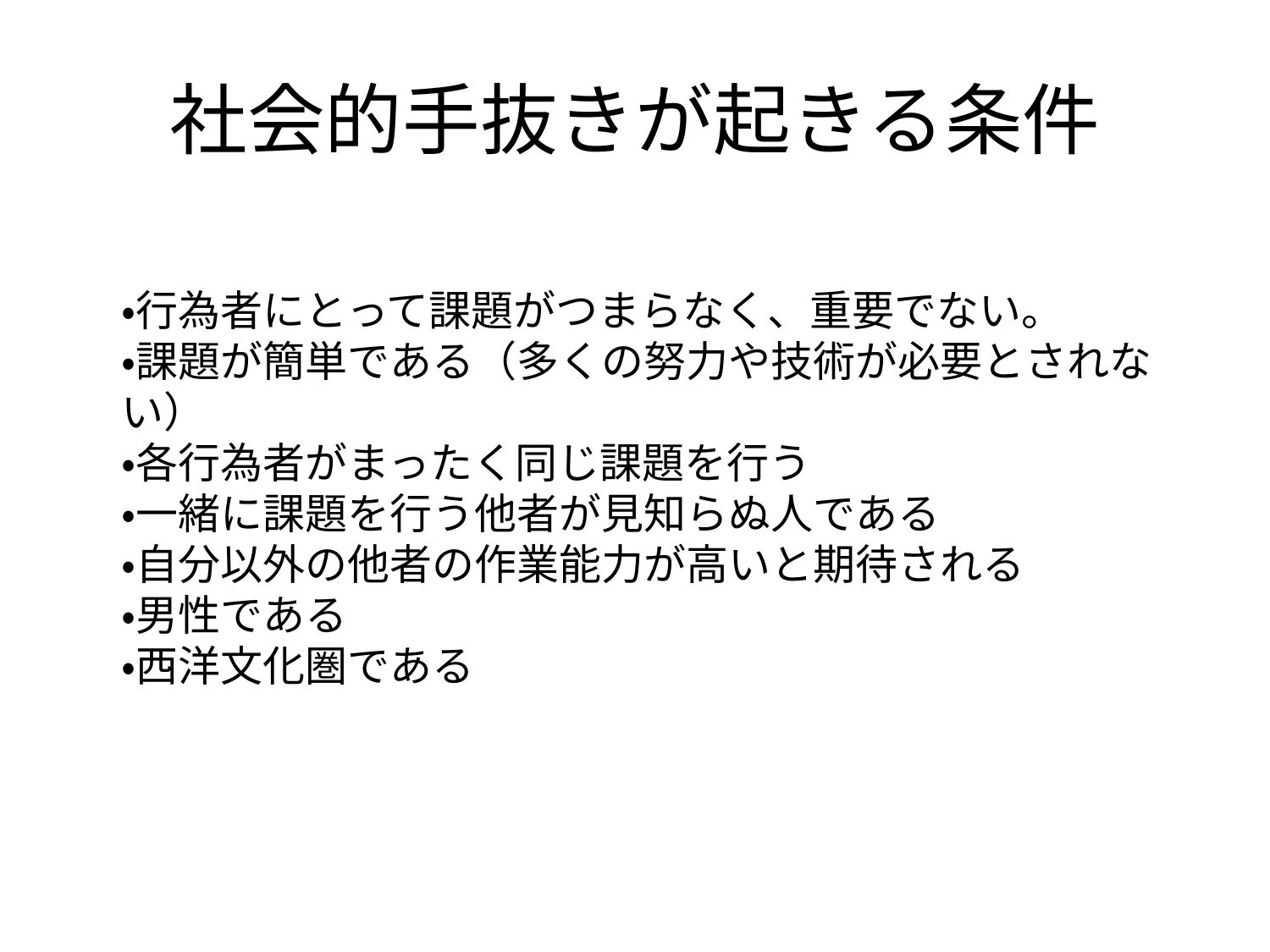

# 社会的手抜きが起きる条件
・行為者にとって課題がつまらなく、重要でない。
・課題が簡単である（多くの努力や技術が必要とされない）
・各行為者がまったく同じ課題を行う
・一緒に課題を行う他者が見知らぬ人である
・自分以外の他者の作業能力が高いと期待される
・男性である
・西洋文化圏である